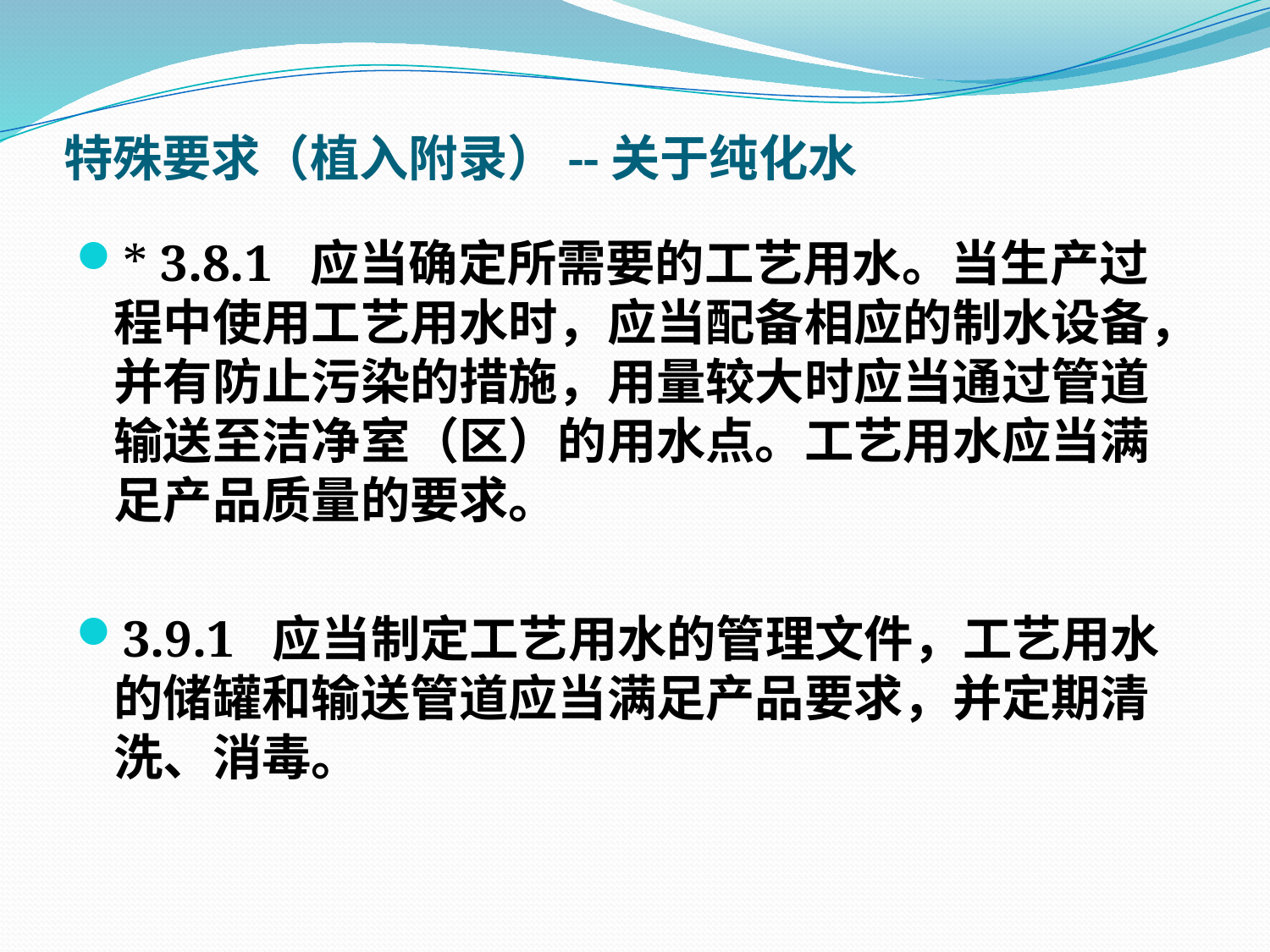

# 特殊要求（植入附录）--关于纯化水
* 3.8.1  应当确定所需要的工艺用水。当生产过程中使用工艺用水时，应当配备相应的制水设备，并有防止污染的措施，用量较大时应当通过管道输送至洁净室（区）的用水点。工艺用水应当满足产品质量的要求。

3.9.1  应当制定工艺用水的管理文件，工艺用水的储罐和输送管道应当满足产品要求，并定期清洗、消毒。